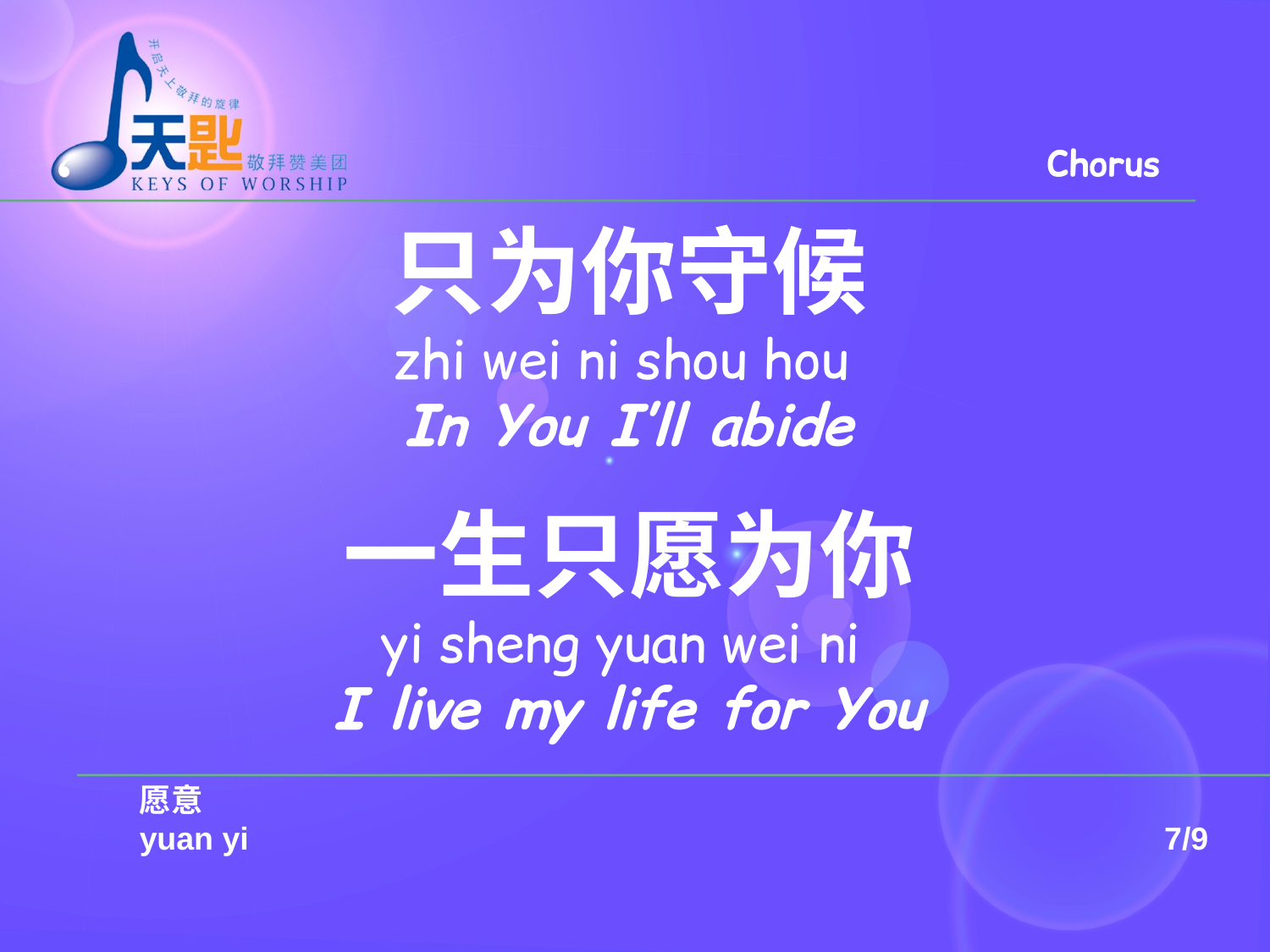

Chorus
只为你守候
zhi wei ni shou hou
In You I’ll abide

一生只愿为你
yi sheng yuan wei ni
I live my life for You

	愿意
	yuan yi								 7/9